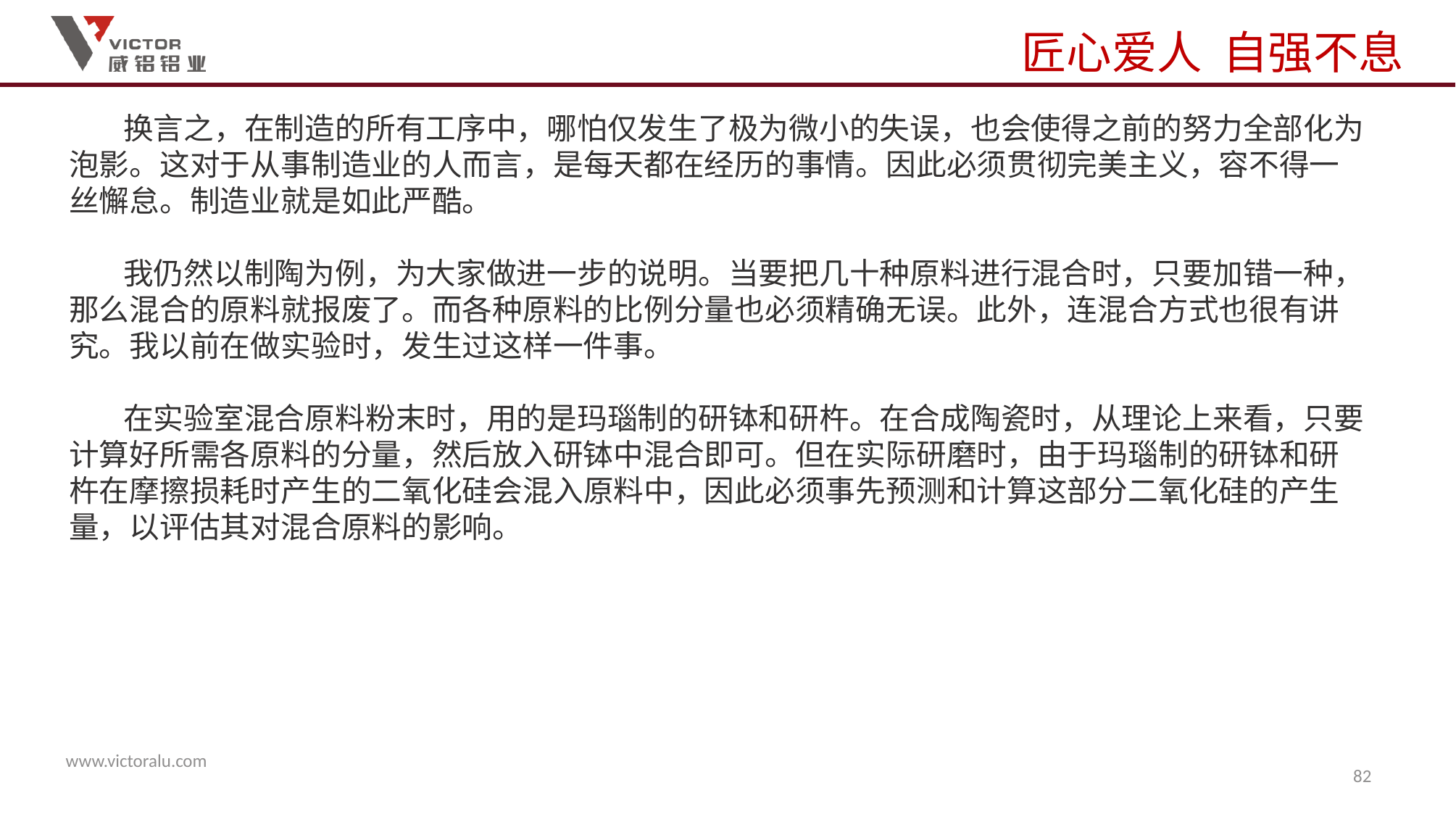

换言之，在制造的所有工序中，哪怕仅发生了极为微小的失误，也会使得之前的努力全部化为泡影。这对于从事制造业的人而言，是每天都在经历的事情。因此必须贯彻完美主义，容不得一丝懈怠。制造业就是如此严酷。

我仍然以制陶为例，为大家做进一步的说明。当要把几十种原料进行混合时，只要加错一种，那么混合的原料就报废了。而各种原料的比例分量也必须精确无误。此外，连混合方式也很有讲究。我以前在做实验时，发生过这样一件事。

在实验室混合原料粉末时，用的是玛瑙制的研钵和研杵。在合成陶瓷时，从理论上来看，只要计算好所需各原料的分量，然后放入研钵中混合即可。但在实际研磨时，由于玛瑙制的研钵和研杵在摩擦损耗时产生的二氧化硅会混入原料中，因此必须事先预测和计算这部分二氧化硅的产生量，以评估其对混合原料的影响。
82